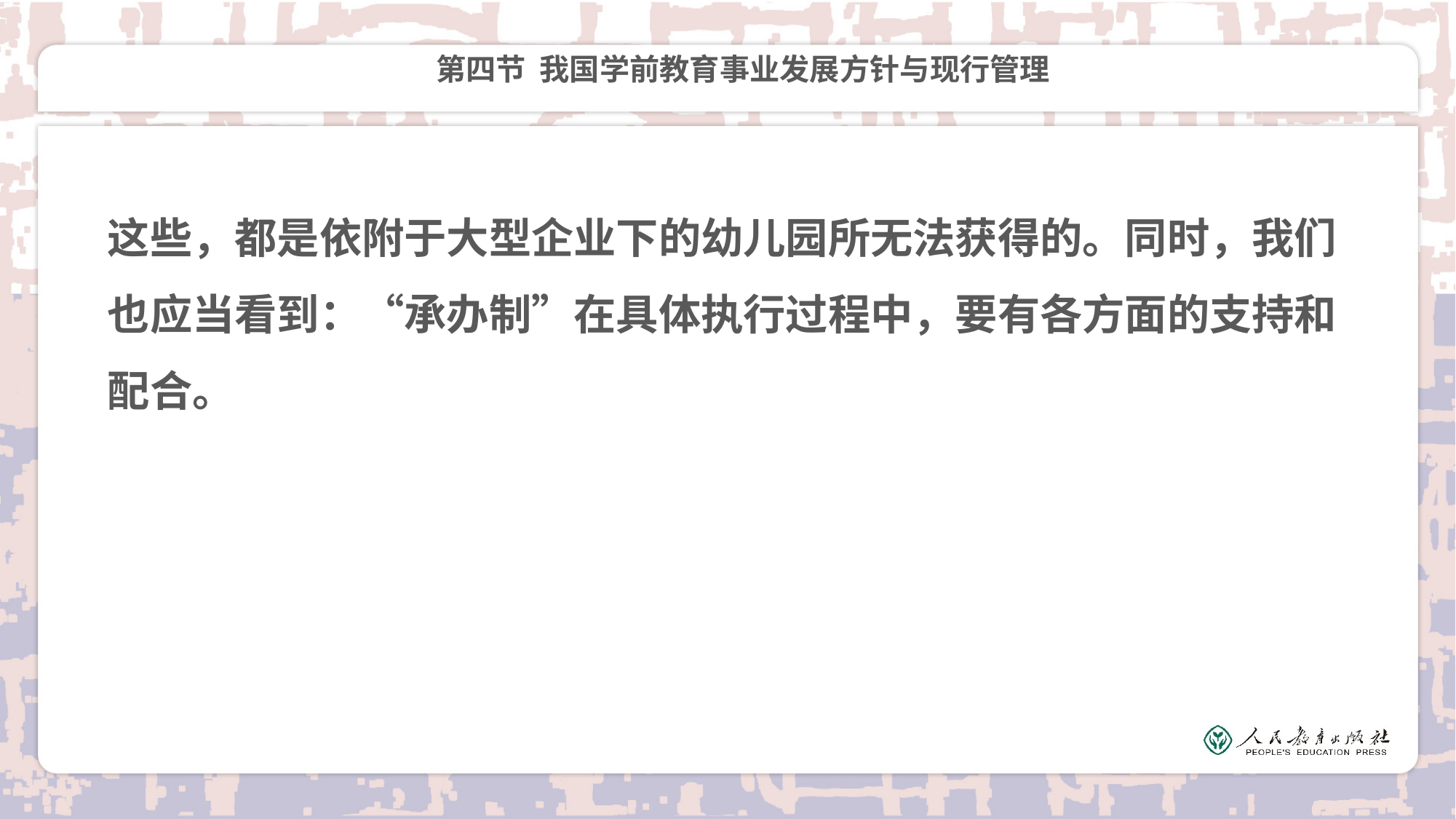

# 第四节  我国学前教育事业发展方针与现行管理
这些，都是依附于大型企业下的幼儿园所无法获得的。同时，我们也应当看到：“承办制”在具体执行过程中，要有各方面的支持和配合。